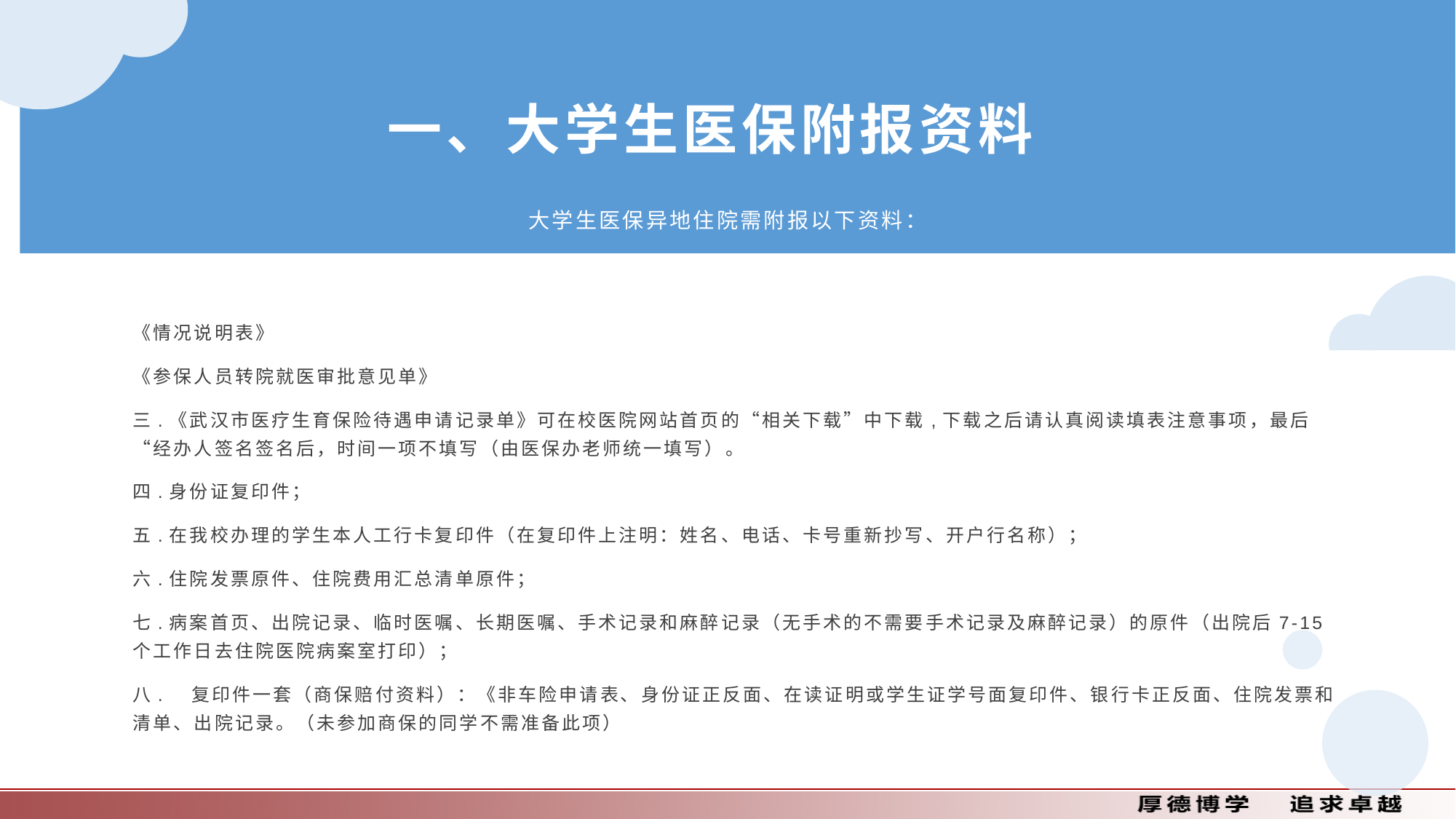

一、大学生医保附报资料
大学生医保异地住院需附报以下资料：

《情况说明表》
《参保人员转院就医审批意见单》
三.《武汉市医疗生育保险待遇申请记录单》可在校医院网站首页的“相关下载”中下载,下载之后请认真阅读填表注意事项，最后“经办人签名签名后，时间一项不填写（由医保办老师统一填写）。
四.身份证复印件；
五.在我校办理的学生本人工行卡复印件（在复印件上注明：姓名、电话、卡号重新抄写、开户行名称）；
六.住院发票原件、住院费用汇总清单原件；
七.病案首页、出院记录、临时医嘱、长期医嘱、手术记录和麻醉记录（无手术的不需要手术记录及麻醉记录）的原件（出院后7-15个工作日去住院医院病案室打印）；
八.   复印件一套（商保赔付资料）：《非车险申请表、身份证正反面、在读证明或学生证学号面复印件、银行卡正反面、住院发票和清单、出院记录。（未参加商保的同学不需准备此项）